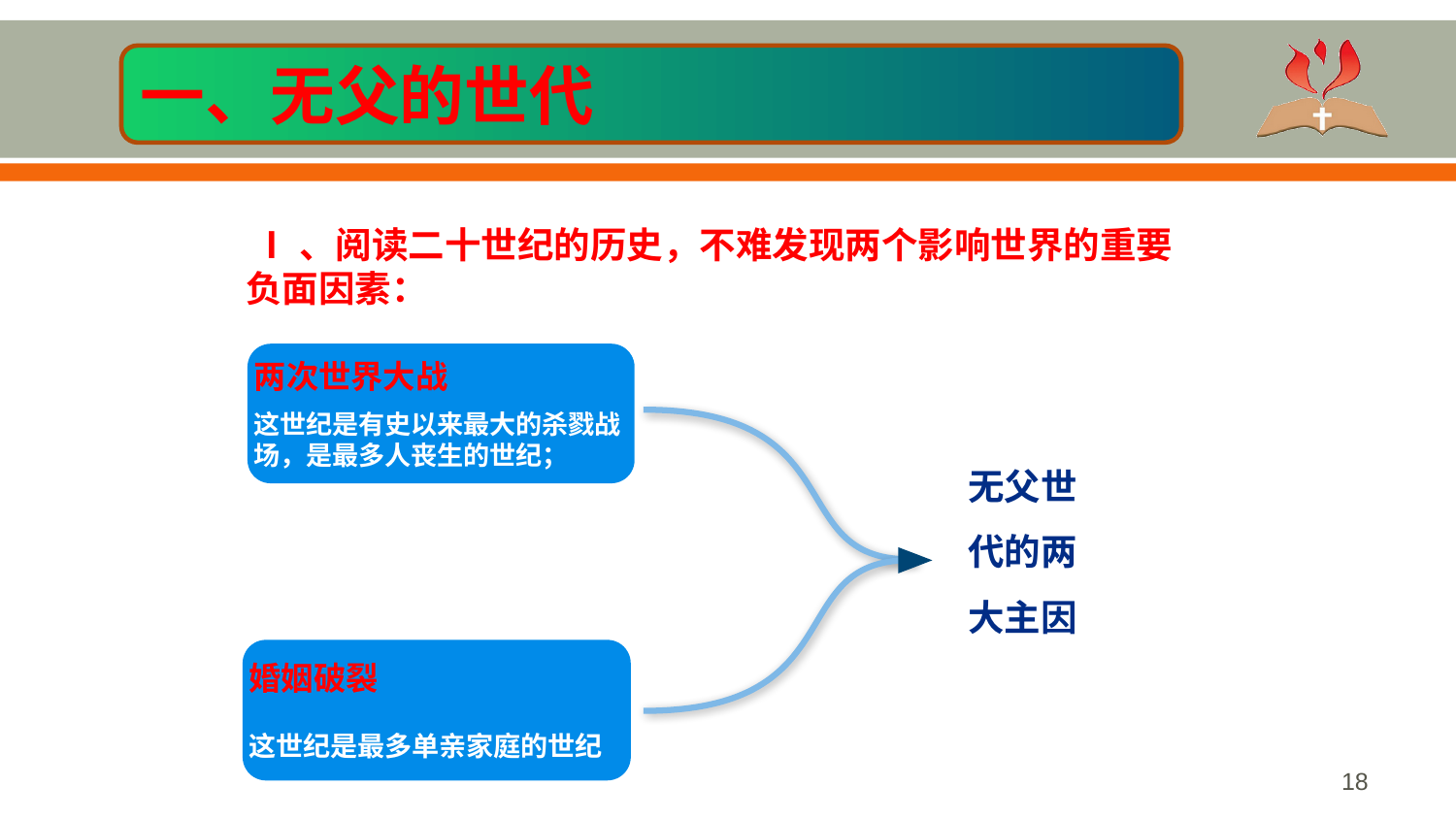

一、无父的世代
 Ⅰ、阅读二十世纪的历史，不难发现两个影响世界的重要负面因素：

两次世界大战
这世纪是有史以来最大的杀戮战场，是最多人丧生的世纪；

无父世代的两大主因

婚姻破裂

这世纪是最多单亲家庭的世纪
18